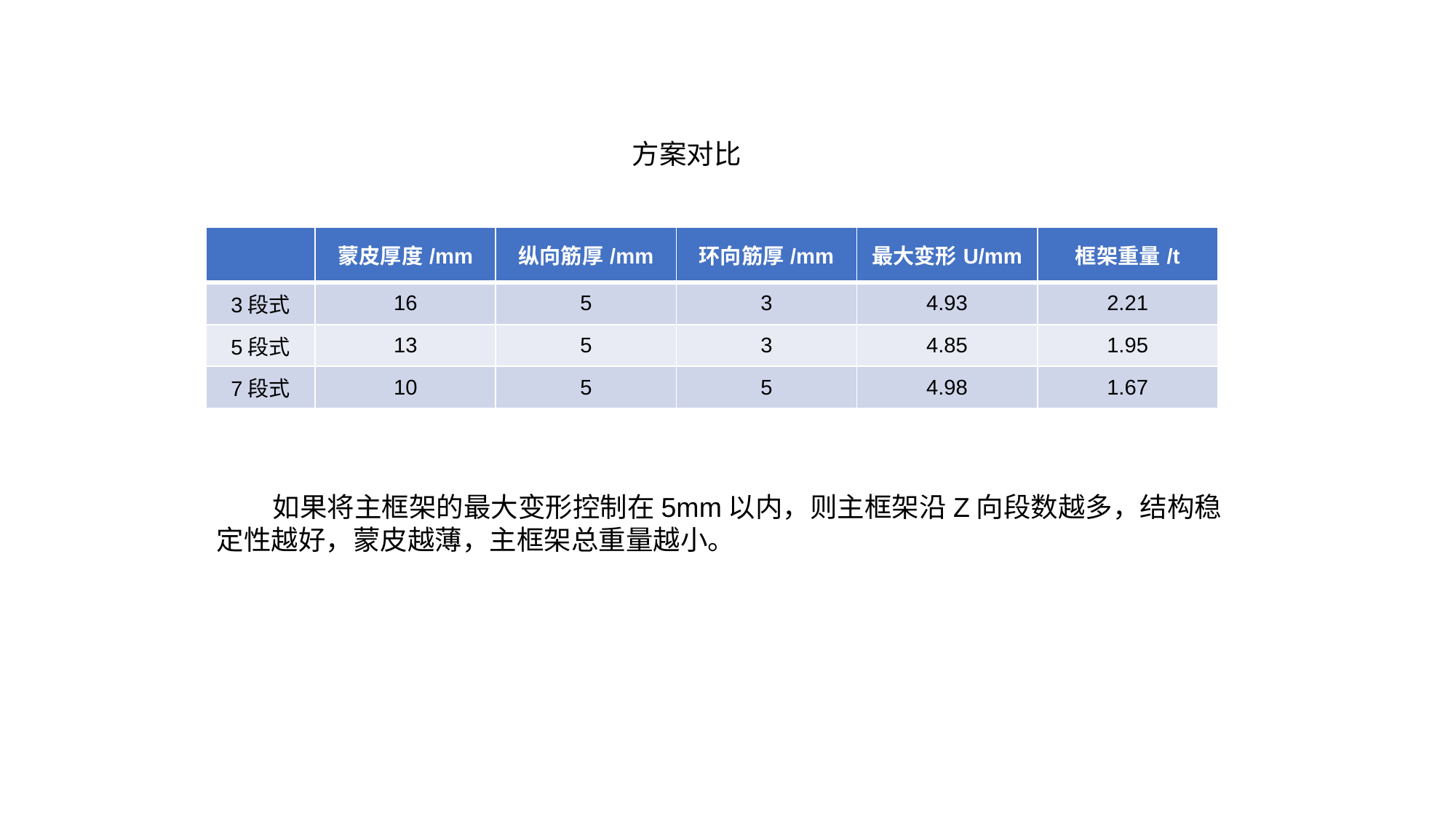

方案对比
|  | 蒙皮厚度/mm | 纵向筋厚/mm | 环向筋厚/mm | 最大变形U/mm | 框架重量/t |
| --- | --- | --- | --- | --- | --- |
| 3段式 | 16 | 5 | 3 | 4.93 | 2.21 |
| 5段式 | 13 | 5 | 3 | 4.85 | 1.95 |
| 7段式 | 10 | 5 | 5 | 4.98 | 1.67 |
        如果将主框架的最大变形控制在5mm以内，则主框架沿Z向段数越多，结构稳定性越好，蒙皮越薄，主框架总重量越小。